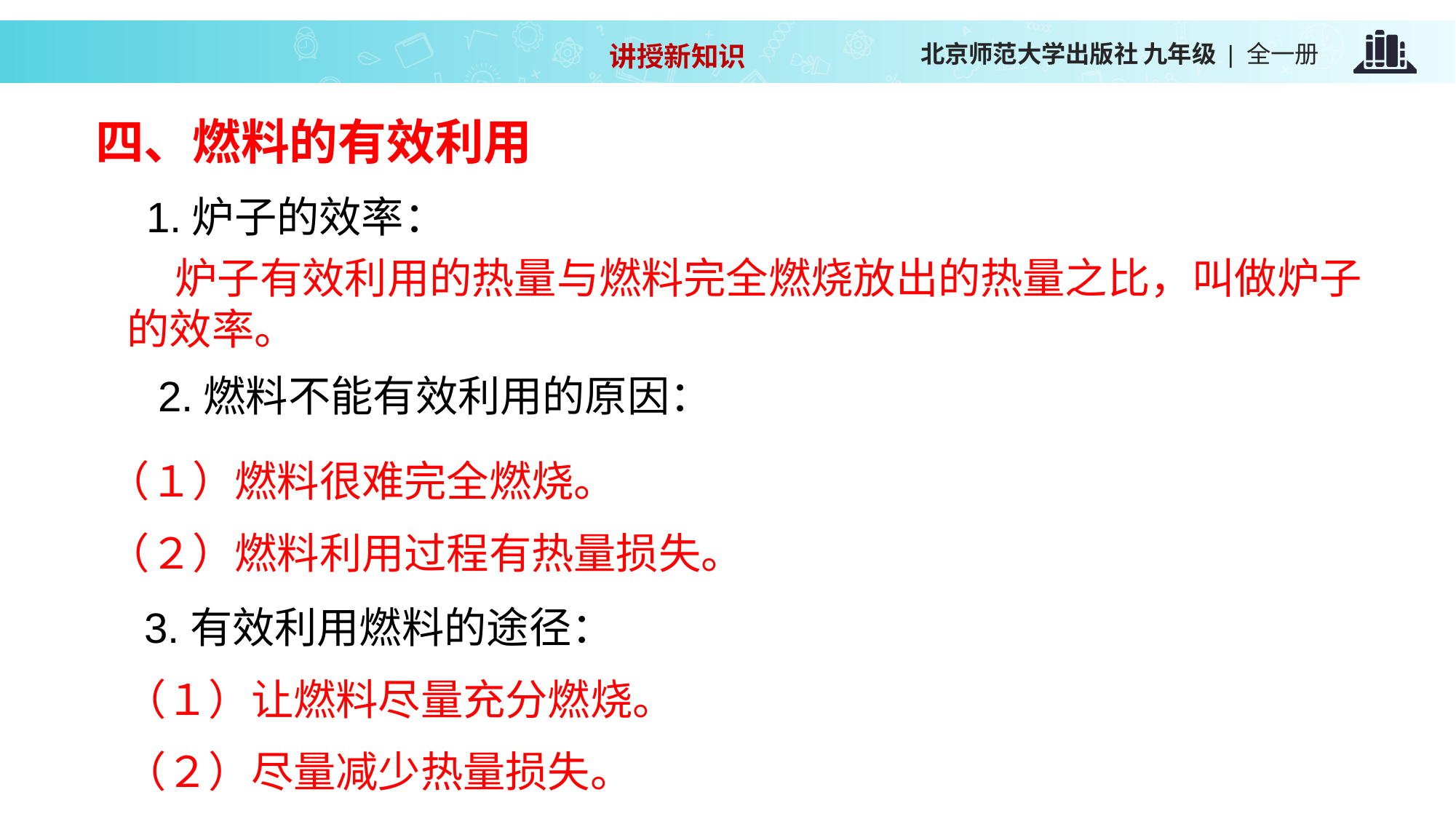

讲授新知识

四、燃料的有效利用
1.炉子的效率：
    炉子有效利用的热量与燃料完全燃烧放出的热量之比，叫做炉子的效率。
2.燃料不能有效利用的原因：
（１）燃料很难完全燃烧。
（２）燃料利用过程有热量损失。
3.有效利用燃料的途径：
（１）让燃料尽量充分燃烧。
（２）尽量减少热量损失。